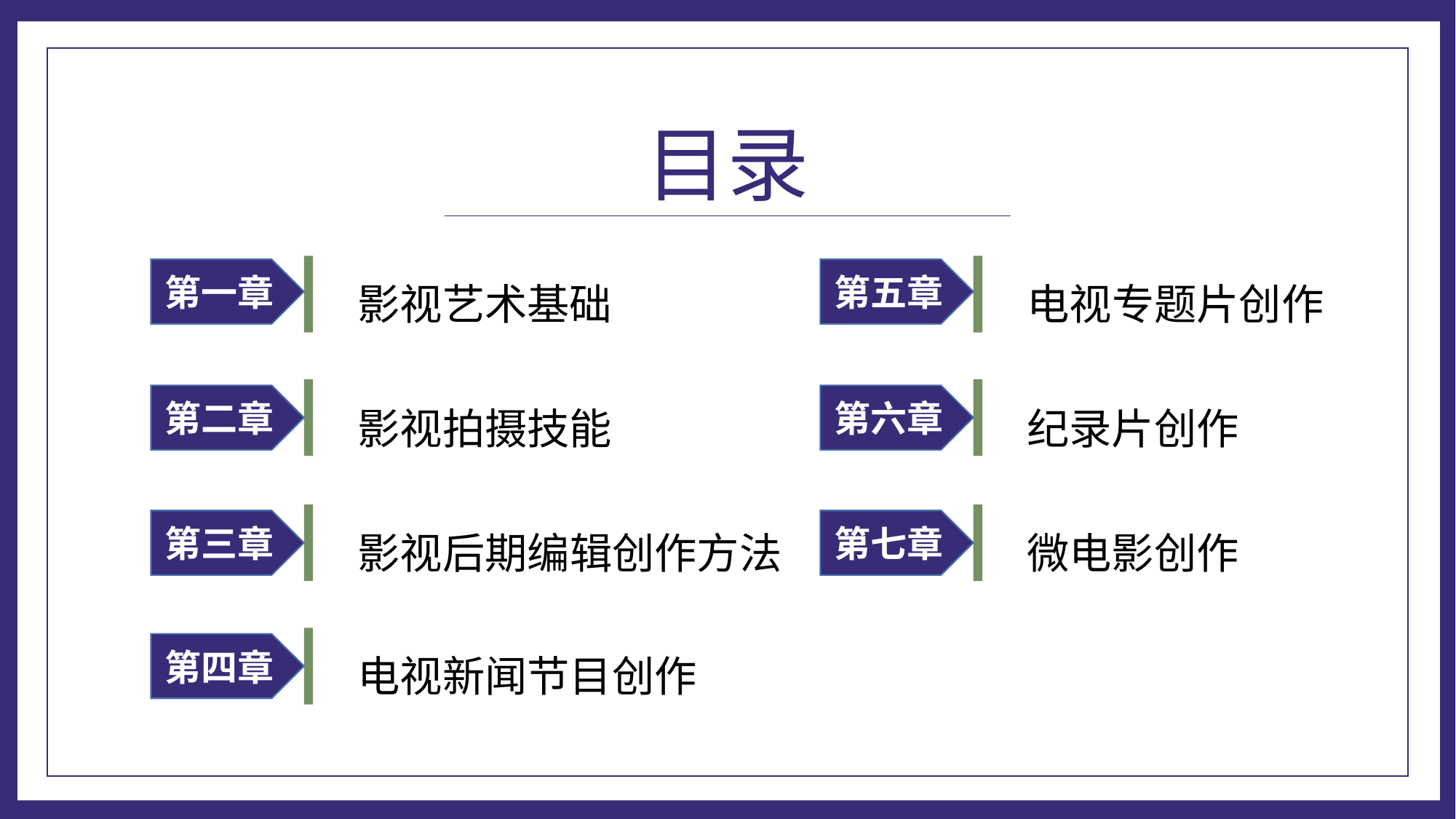

目录

影视艺术基础

影视拍摄技能

影视后期编辑创作方法

电视新闻节目创作
第一章
第二章
第三章
第四章

电视专题片创作

纪录片创作

微电影创作
第五章
第六章
第七章